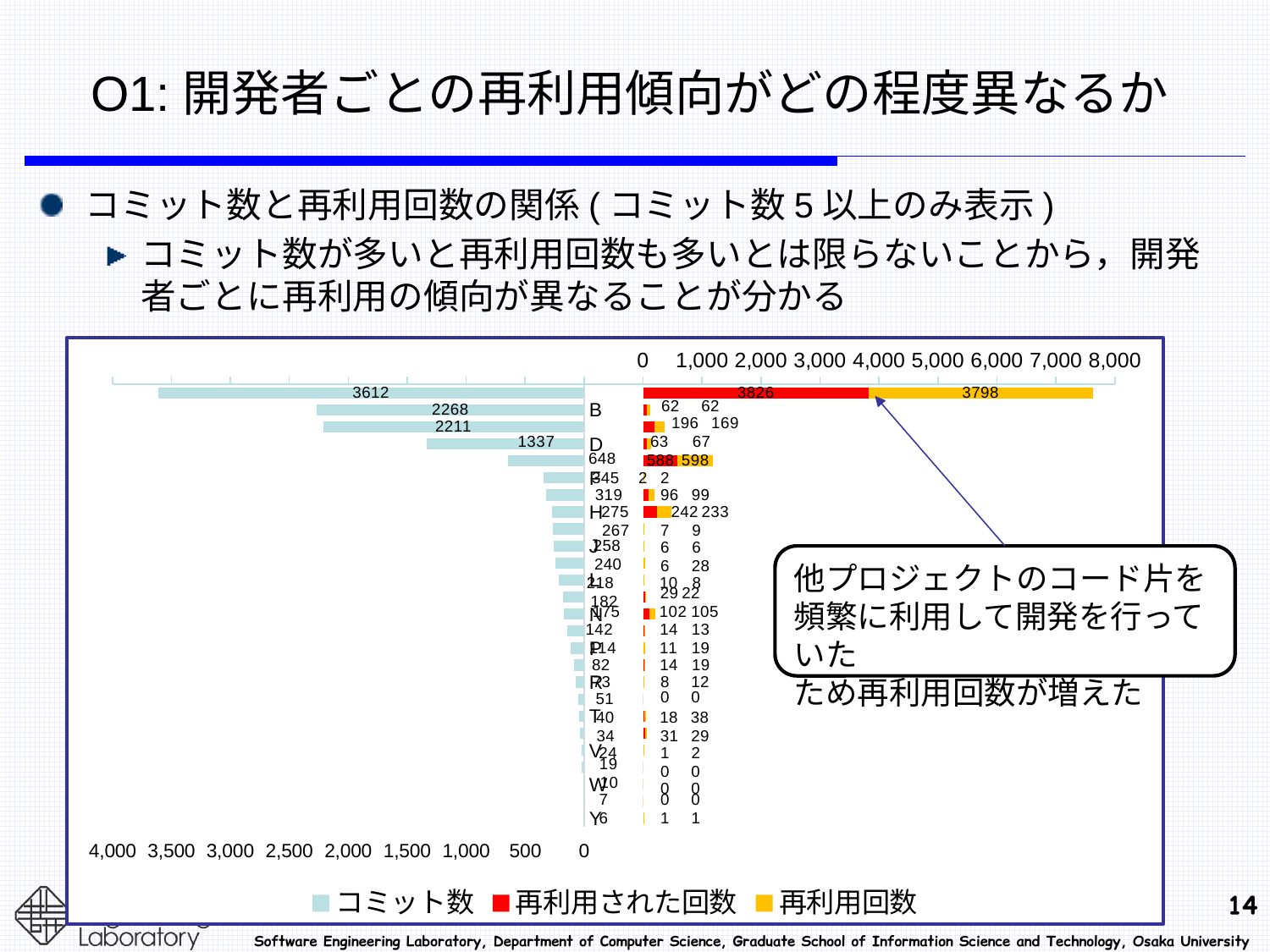

# O1:開発者ごとの再利用傾向がどの程度異なるか
コミット数と再利用回数の関係(コミット数5以上のみ表示)
コミット数が多いと再利用回数も多いとは限らないことから，開発者ごとに再利用の傾向が異なることが分かる

### Chart

| Category | コミット数 | 再利用された回数 | 再利用回数 |
|---|---|---|---|
| Y | 6.0 | 1.0 | 1.0 |
| X | 7.0 | 0.0 | 0.0 |
| W | 10.0 | 0.0 | 0.0 |
| V | 19.0 | 0.0 | 0.0 |
| V | 24.0 | 1.0 | 2.0 |
| U | 34.0 | 31.0 | 29.0 |
| T | 40.0 | 18.0 | 38.0 |
| S | 51.0 | 0.0 | 0.0 |
| R | 73.0 | 8.0 | 12.0 |
| Q | 82.0 | 14.0 | 19.0 |
| P | 114.0 | 11.0 | 19.0 |
| O | 142.0 | 14.0 | 13.0 |
| N | 175.0 | 102.0 | 105.0 |
| M | 182.0 | 29.0 | 22.0 |
| L | 218.0 | 10.0 | 8.0 |
| K | 240.0 | 6.0 | 28.0 |
| J | 258.0 | 6.0 | 6.0 |
| I | 267.0 | 7.0 | 9.0 |
| H | 275.0 | 242.0 | 233.0 |
| G | 319.0 | 96.0 | 99.0 |
| F | 345.0 | 2.0 | 2.0 |
| E | 648.0 | 588.0 | 598.0 |
| D | 1337.0 | 63.0 | 67.0 |
| C | 2211.0 | 196.0 | 169.0 |
| B | 2268.0 | 62.0 | 62.0 |
| A | 3612.0 | 3826.0 | 3798.0 |
他プロジェクトのコード片を頻繁に利用して開発を行っていた
ため再利用回数が増えた